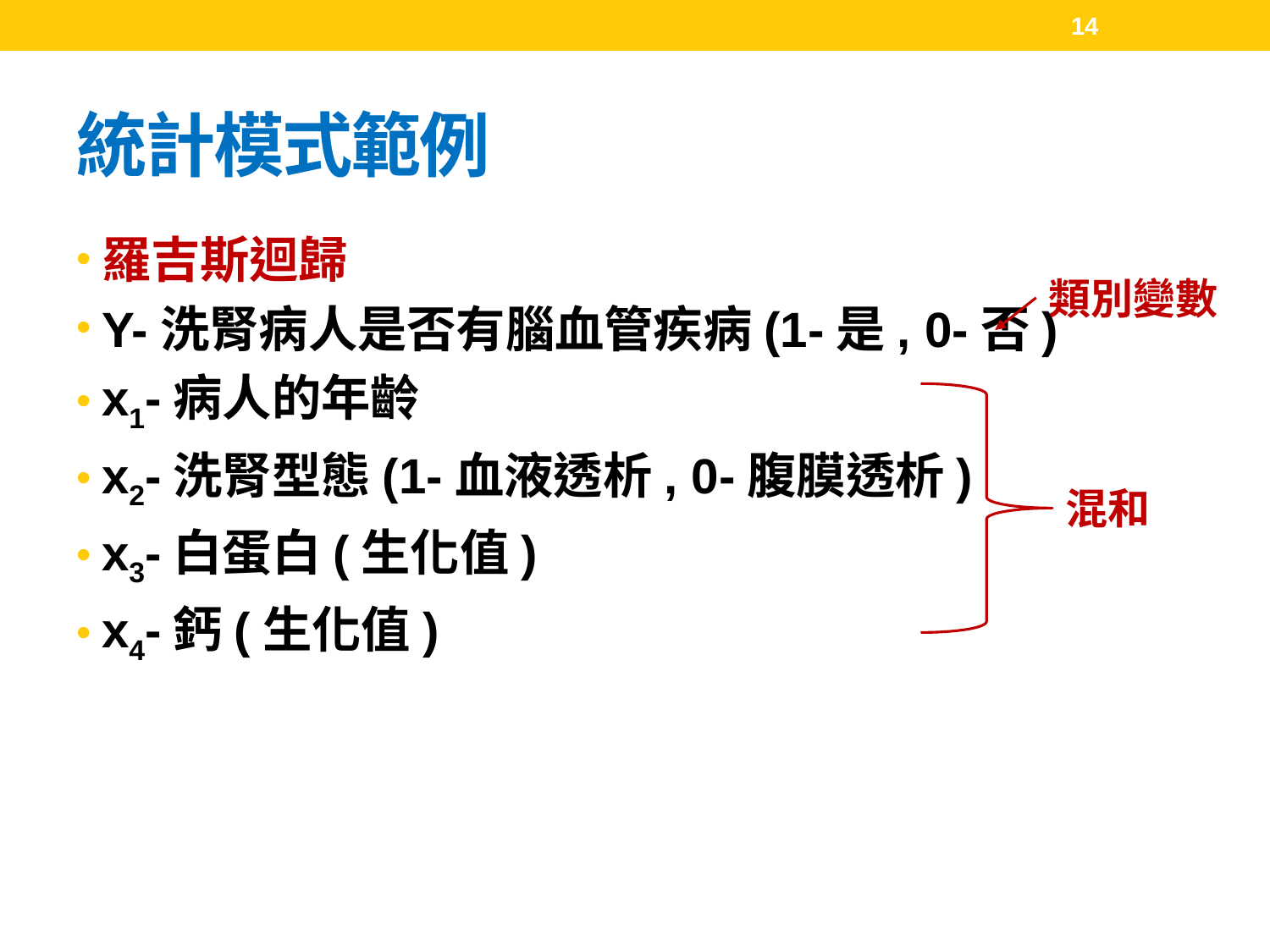

14
# 統計模式範例
羅吉斯迴歸
Y-洗腎病人是否有腦血管疾病(1-是, 0-否)
x1-病人的年齡
x2-洗腎型態(1-血液透析, 0-腹膜透析)
x3-白蛋白(生化值)
x4-鈣(生化值)

類別變數

混和